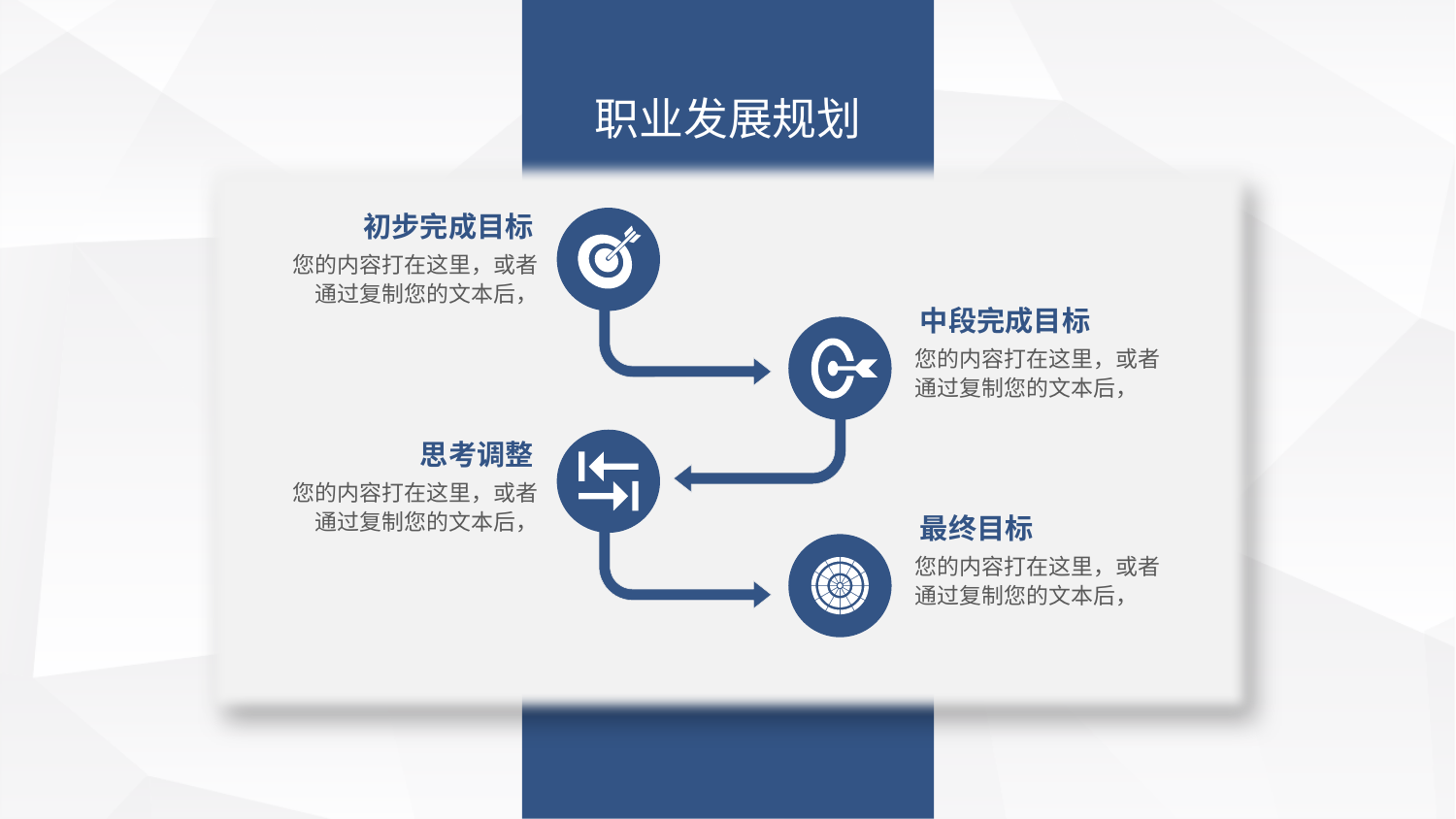

职业发展规划

初步完成目标

您的内容打在这里，或者通过复制您的文本后，
中段完成目标

您的内容打在这里，或者通过复制您的文本后，

思考调整
您的内容打在这里，或者通过复制您的文本后，
最终目标

您的内容打在这里，或者通过复制您的文本后，